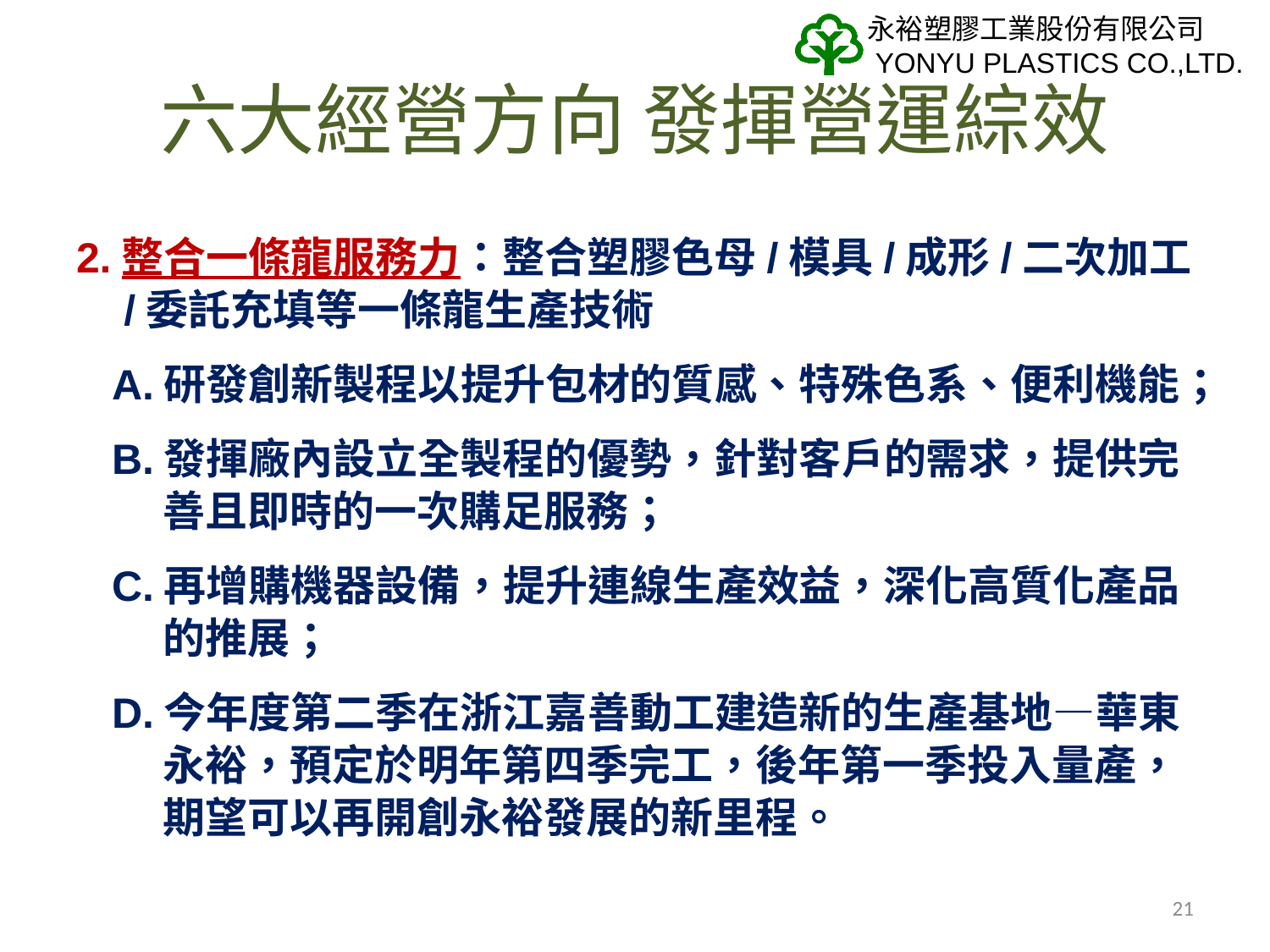

# 六大經營方向 發揮營運綜效
2.整合一條龍服務力：整合塑膠色母/模具/成形/二次加工/委託充填等一條龍生產技術
   A.研發創新製程以提升包材的質感、特殊色系、便利機能；
   B.發揮廠內設立全製程的優勢，針對客戶的需求，提供完善且即時的一次購足服務；
   C.再增購機器設備，提升連線生產效益，深化高質化產品的推展；
   D.今年度第二季在浙江嘉善動工建造新的生產基地—華東永裕，預定於明年第四季完工，後年第一季投入量產，期望可以再開創永裕發展的新里程。
21